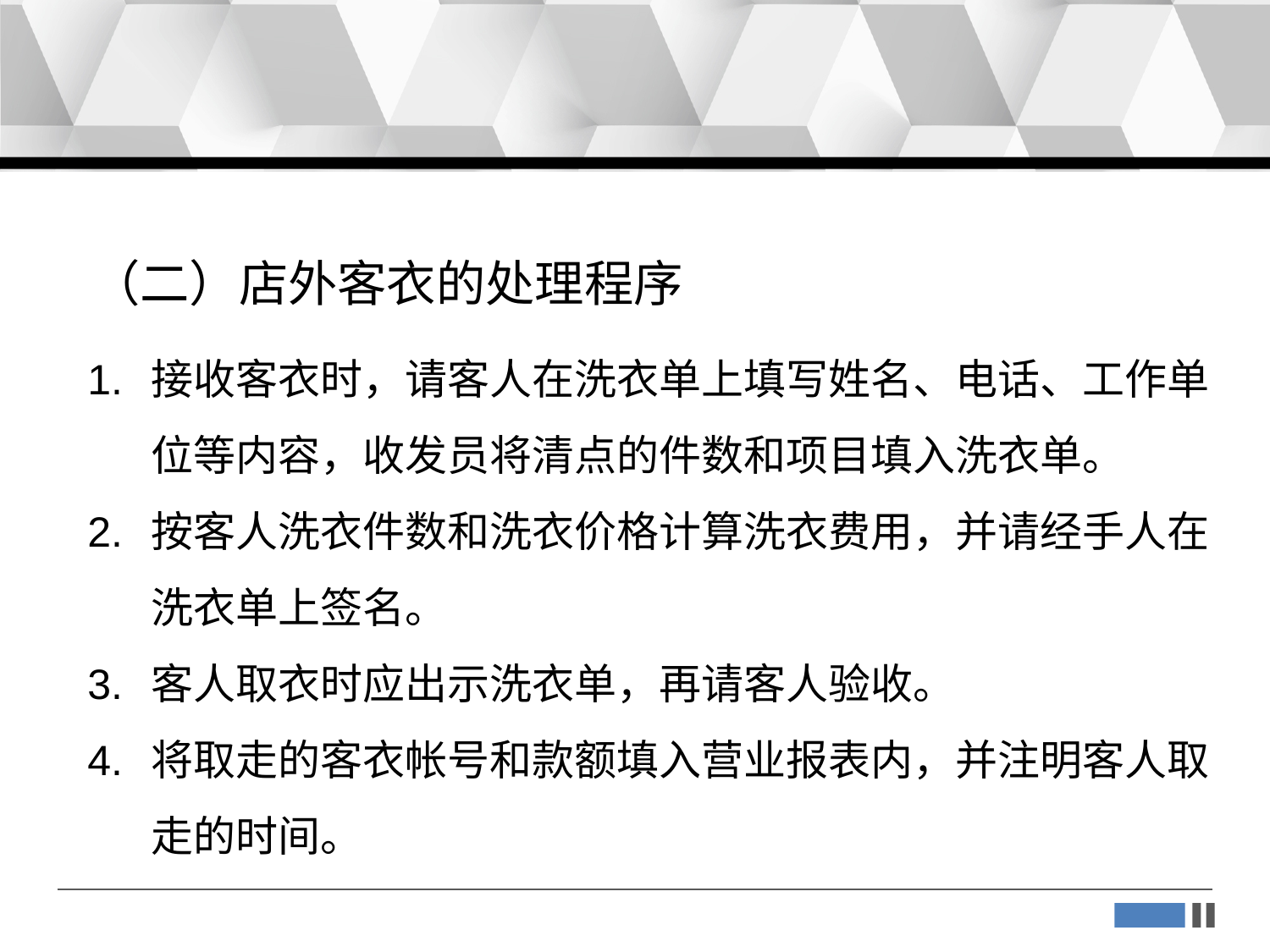

（二）店外客衣的处理程序
接收客衣时，请客人在洗衣单上填写姓名、电话、工作单位等内容，收发员将清点的件数和项目填入洗衣单。
按客人洗衣件数和洗衣价格计算洗衣费用，并请经手人在洗衣单上签名。
客人取衣时应出示洗衣单，再请客人验收。
将取走的客衣帐号和款额填入营业报表内，并注明客人取走的时间。